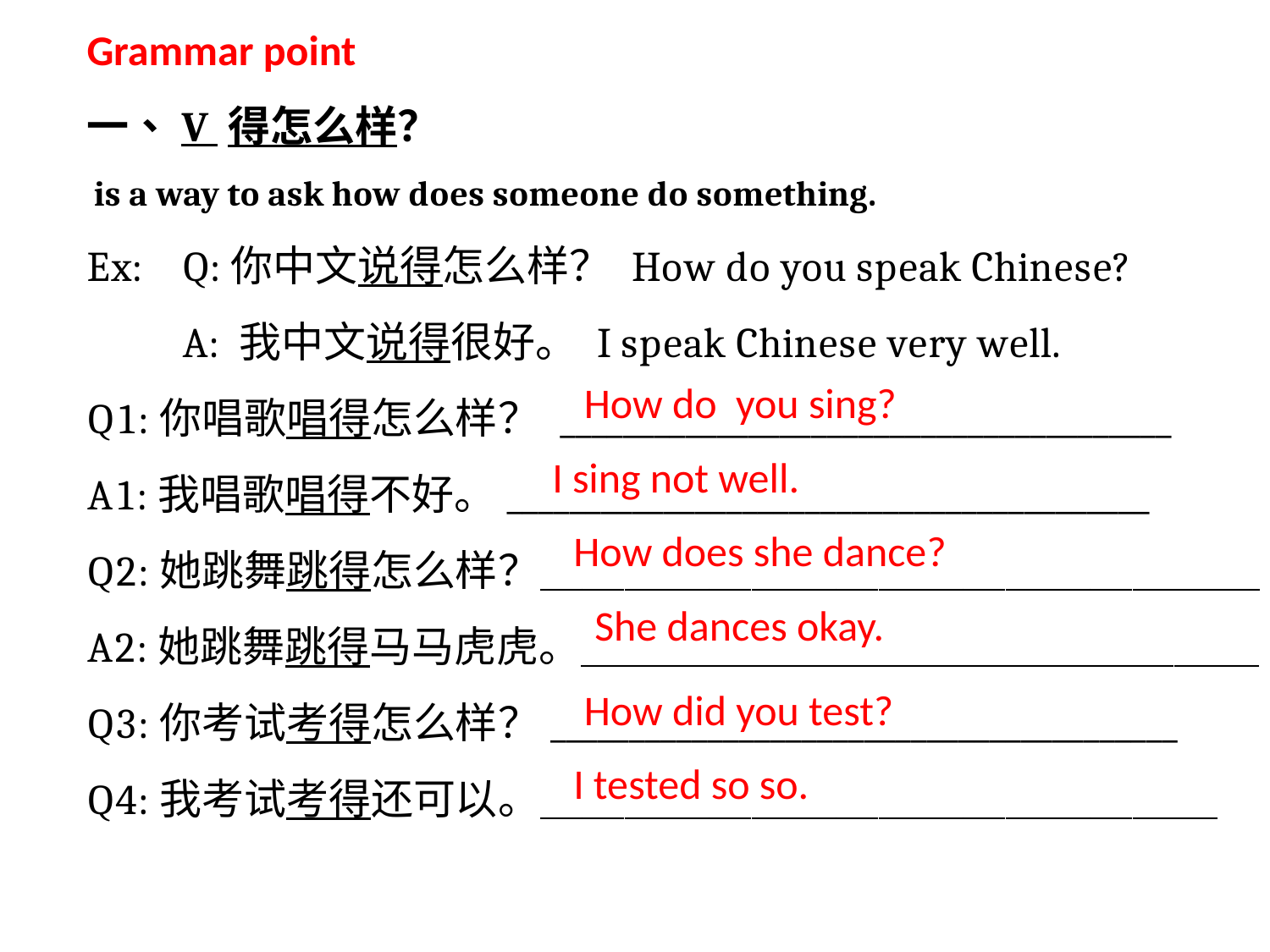

Grammar point
一、V 得怎么样？
 is a way to ask how does someone do something.
Ex:   	Q:你中文说得怎么样？ How do you speak Chinese?
	A: 我中文说得很好。 I speak Chinese very well.
Q1:你唱歌唱得怎么样？ _______________________________________
A1:我唱歌唱得不好。_________________________________________
Q2:她跳舞跳得怎么样？＿＿＿＿＿＿＿＿＿＿＿＿＿＿＿＿＿
A2:她跳舞跳得马马虎虎。＿＿＿＿＿＿＿＿＿＿＿＿＿＿＿＿
Q3:你考试考得怎么样？________________________________________
Q4:我考试考得还可以。＿＿＿＿＿＿＿＿＿＿＿＿＿＿＿＿
How do  you sing?
I sing not well.
How does she dance?
She dances okay.
How did you test?
I tested so so.